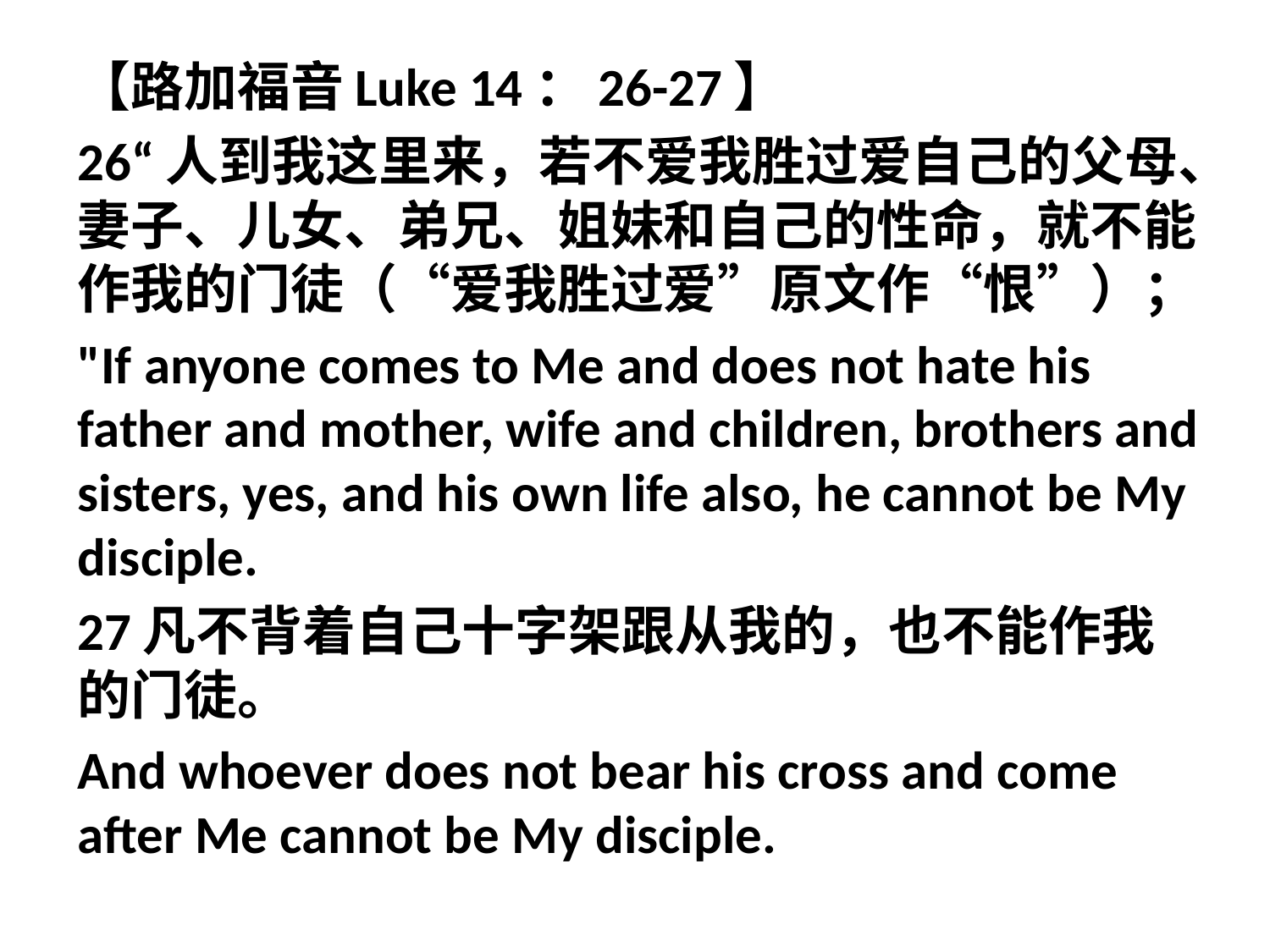

【路加福音Luke 14：26-27】
26“人到我这里来，若不爱我胜过爱自己的父母、妻子、儿女、弟兄、姐妹和自己的性命，就不能作我的门徒（“爱我胜过爱”原文作“恨”）；
"If anyone comes to Me and does not hate his father and mother, wife and children, brothers and sisters, yes, and his own life also, he cannot be My disciple.
27凡不背着自己十字架跟从我的，也不能作我的门徒。
And whoever does not bear his cross and come after Me cannot be My disciple.